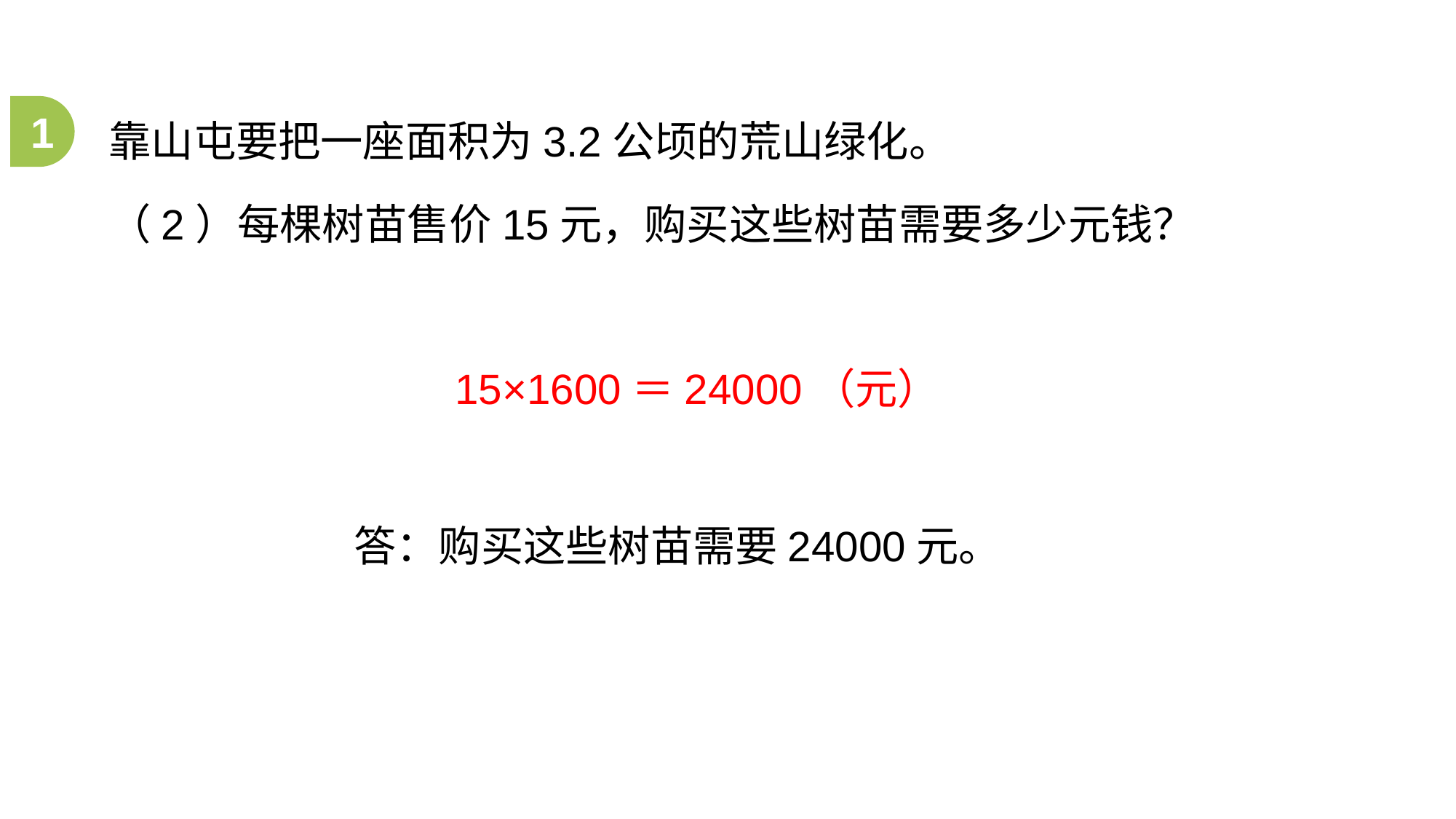

靠山屯要把一座面积为3.2公顷的荒山绿化。
1
（2）每棵树苗售价15元，购买这些树苗需要多少元钱？
15×1600＝24000（元）
答：购买这些树苗需要24000元。